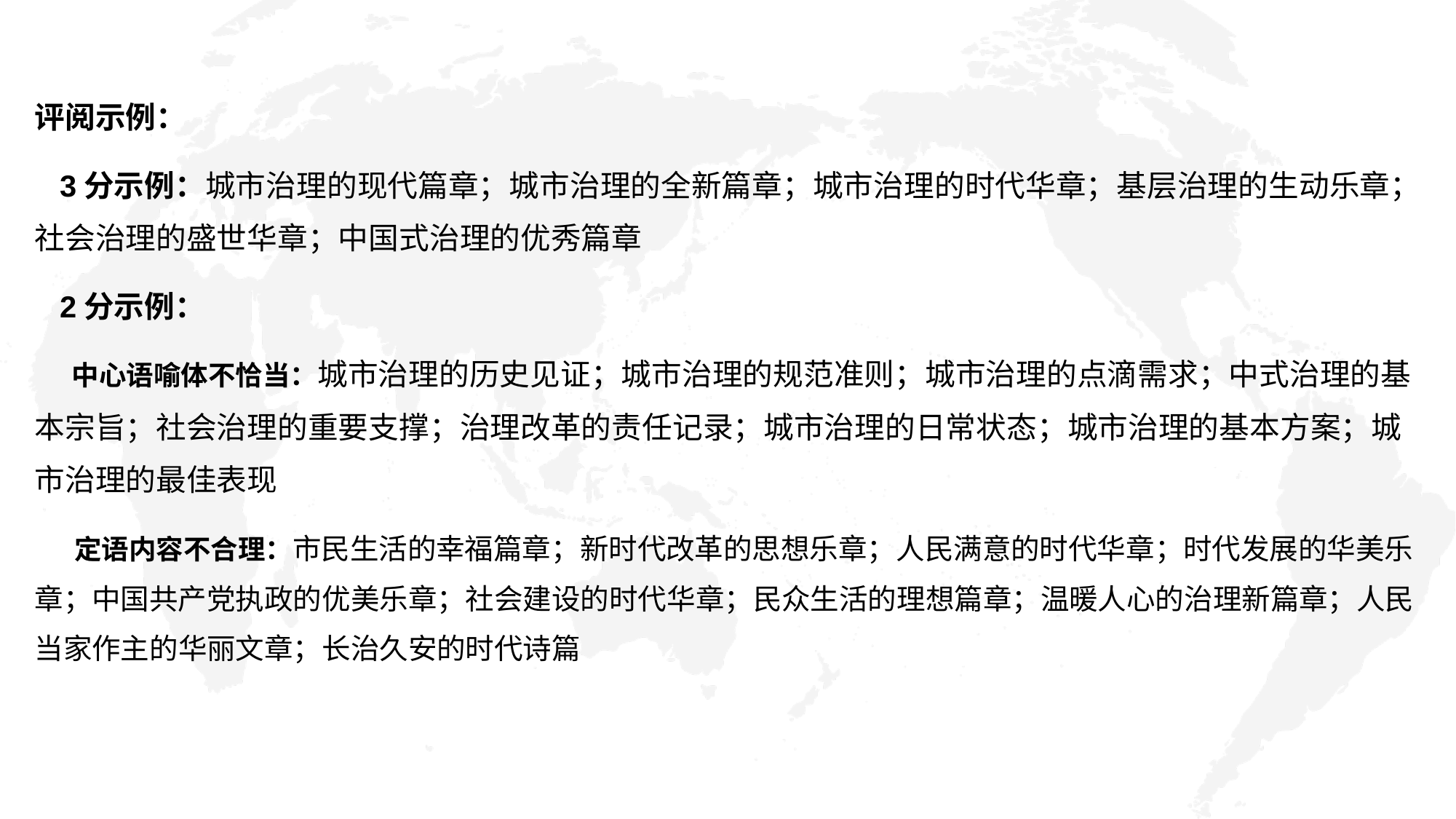

评阅示例：
   3分示例：城市治理的现代篇章；城市治理的全新篇章；城市治理的时代华章；基层治理的生动乐章；社会治理的盛世华章；中国式治理的优秀篇章
   2分示例：
     中心语喻体不恰当：城市治理的历史见证；城市治理的规范准则；城市治理的点滴需求；中式治理的基本宗旨；社会治理的重要支撑；治理改革的责任记录；城市治理的日常状态；城市治理的基本方案；城市治理的最佳表现
     定语内容不合理：市民生活的幸福篇章；新时代改革的思想乐章；人民满意的时代华章；时代发展的华美乐章；中国共产党执政的优美乐章；社会建设的时代华章；民众生活的理想篇章；温暖人心的治理新篇章；人民当家作主的华丽文章；长治久安的时代诗篇